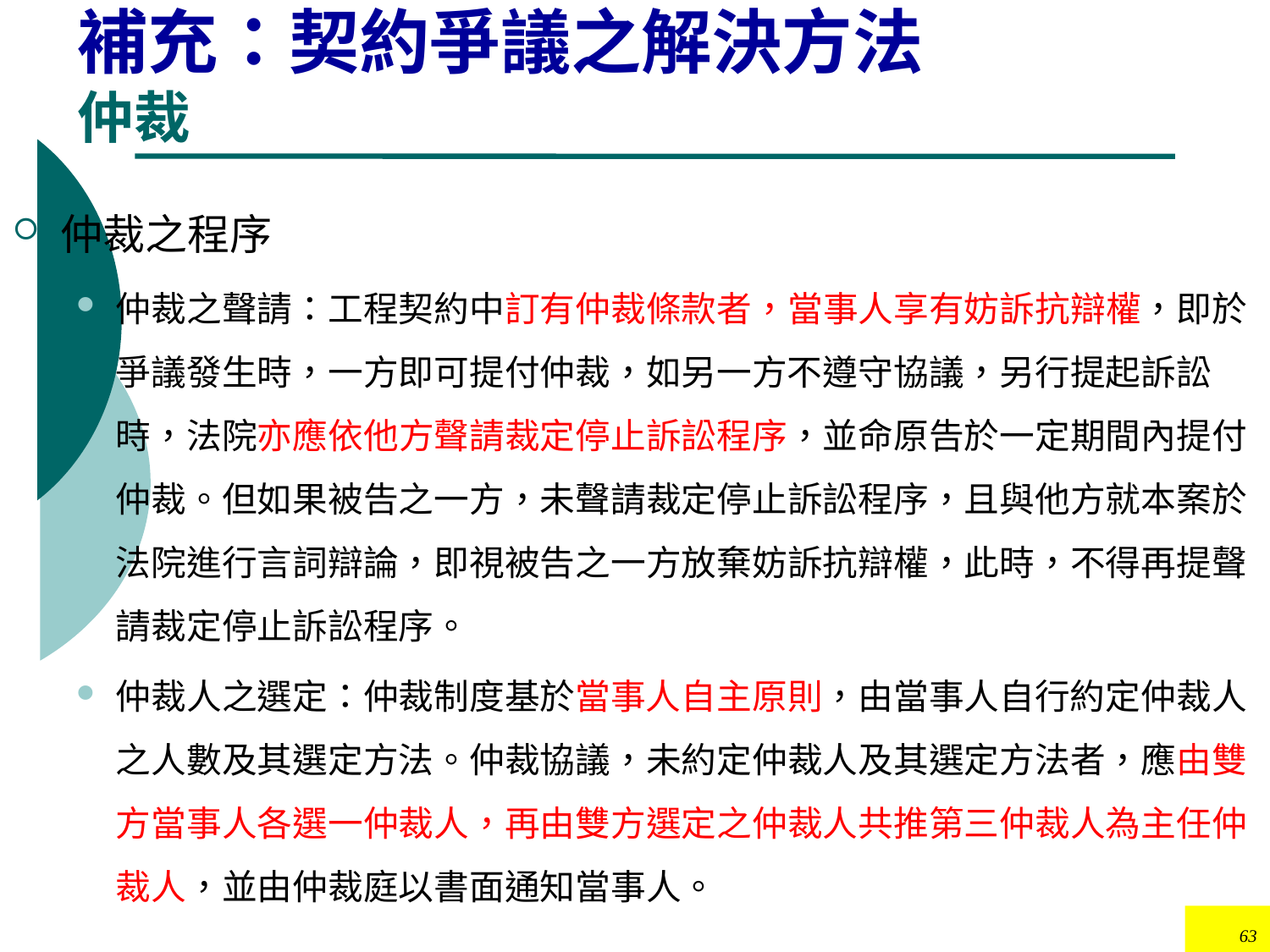

# 補充：契約爭議之解決方法 仲裁
仲裁之程序
仲裁之聲請：工程契約中訂有仲裁條款者，當事人享有妨訴抗辯權，即於爭議發生時，一方即可提付仲裁，如另一方不遵守協議，另行提起訴訟時，法院亦應依他方聲請裁定停止訴訟程序，並命原告於一定期間內提付仲裁。但如果被告之一方，未聲請裁定停止訴訟程序，且與他方就本案於法院進行言詞辯論，即視被告之一方放棄妨訴抗辯權，此時，不得再提聲請裁定停止訴訟程序。
仲裁人之選定：仲裁制度基於當事人自主原則，由當事人自行約定仲裁人之人數及其選定方法。仲裁協議，未約定仲裁人及其選定方法者，應由雙方當事人各選一仲裁人，再由雙方選定之仲裁人共推第三仲裁人為主任仲裁人，並由仲裁庭以書面通知當事人。
63